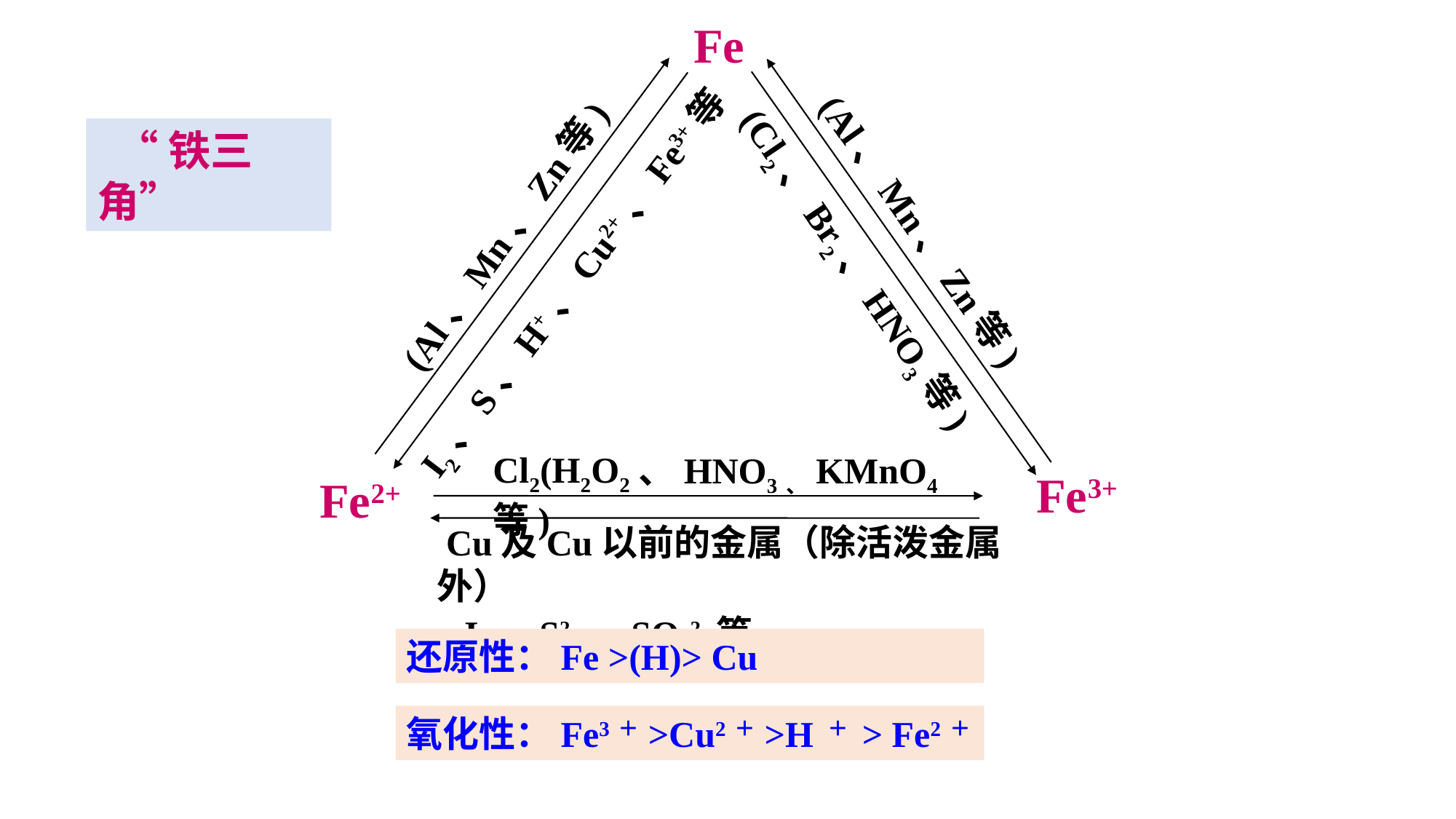

Fe

 Fe3+
Fe2+

  “铁三角”
(Al、Mn、Zn等)
(Al、Mn、Zn等)
(Cl2、Br2、HNO3等)
I2、S、H+、Cu2+、Fe3+等
Cl2(H2O2、HNO3、KMnO4等)
 Cu及Cu以前的金属（除活泼金属外）
   I-、S2-、SO32-等
还原性：Fe >(H)> Cu
氧化性：Fe3＋>Cu2＋>H ＋ > Fe2＋